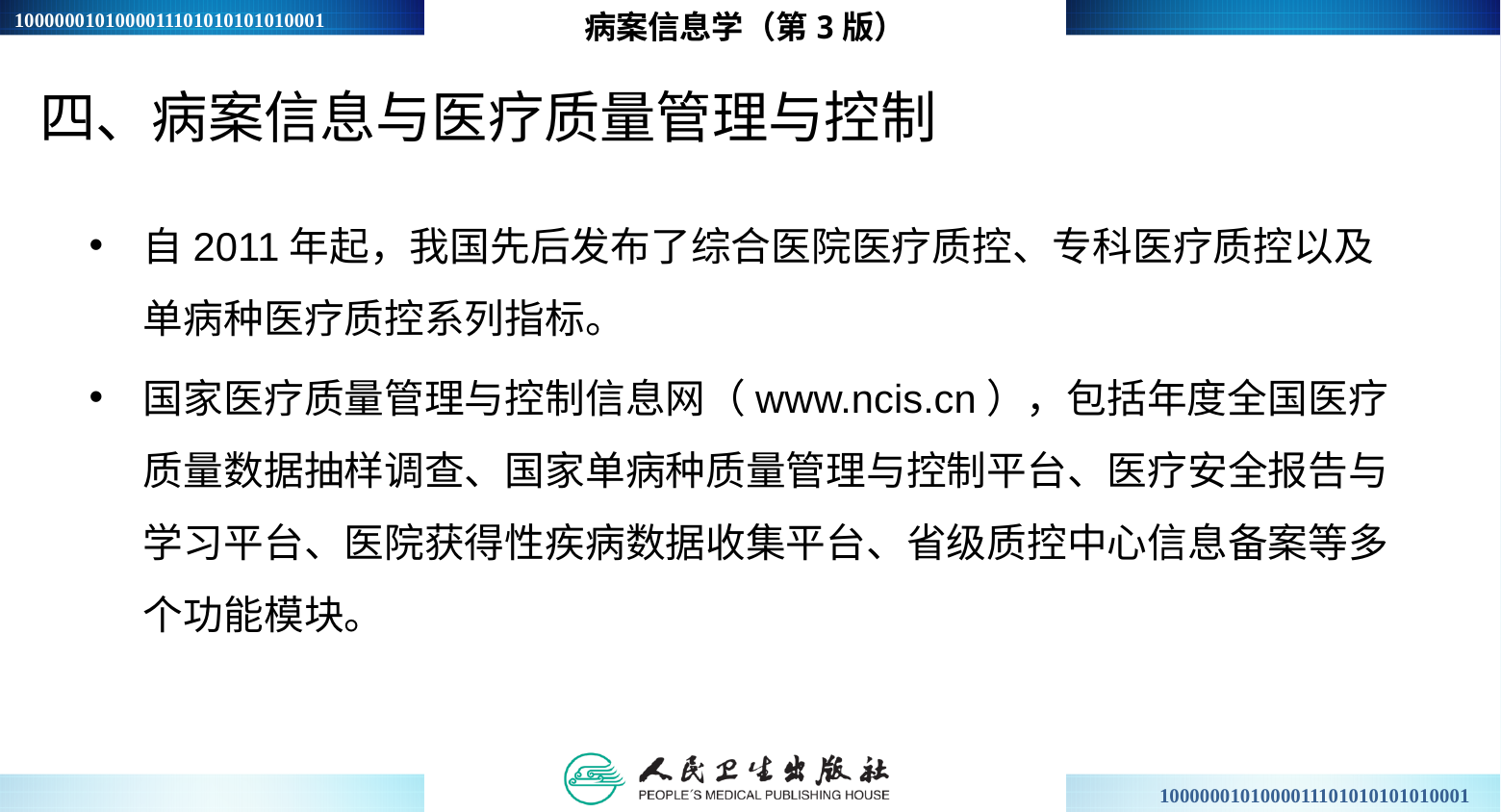

病案信息学（第3版）
四、病案信息与医疗质量管理与控制
自2011年起，我国先后发布了综合医院医疗质控、专科医疗质控以及单病种医疗质控系列指标。
国家医疗质量管理与控制信息网（www.ncis.cn），包括年度全国医疗质量数据抽样调查、国家单病种质量管理与控制平台、医疗安全报告与学习平台、医院获得性疾病数据收集平台、省级质控中心信息备案等多个功能模块。